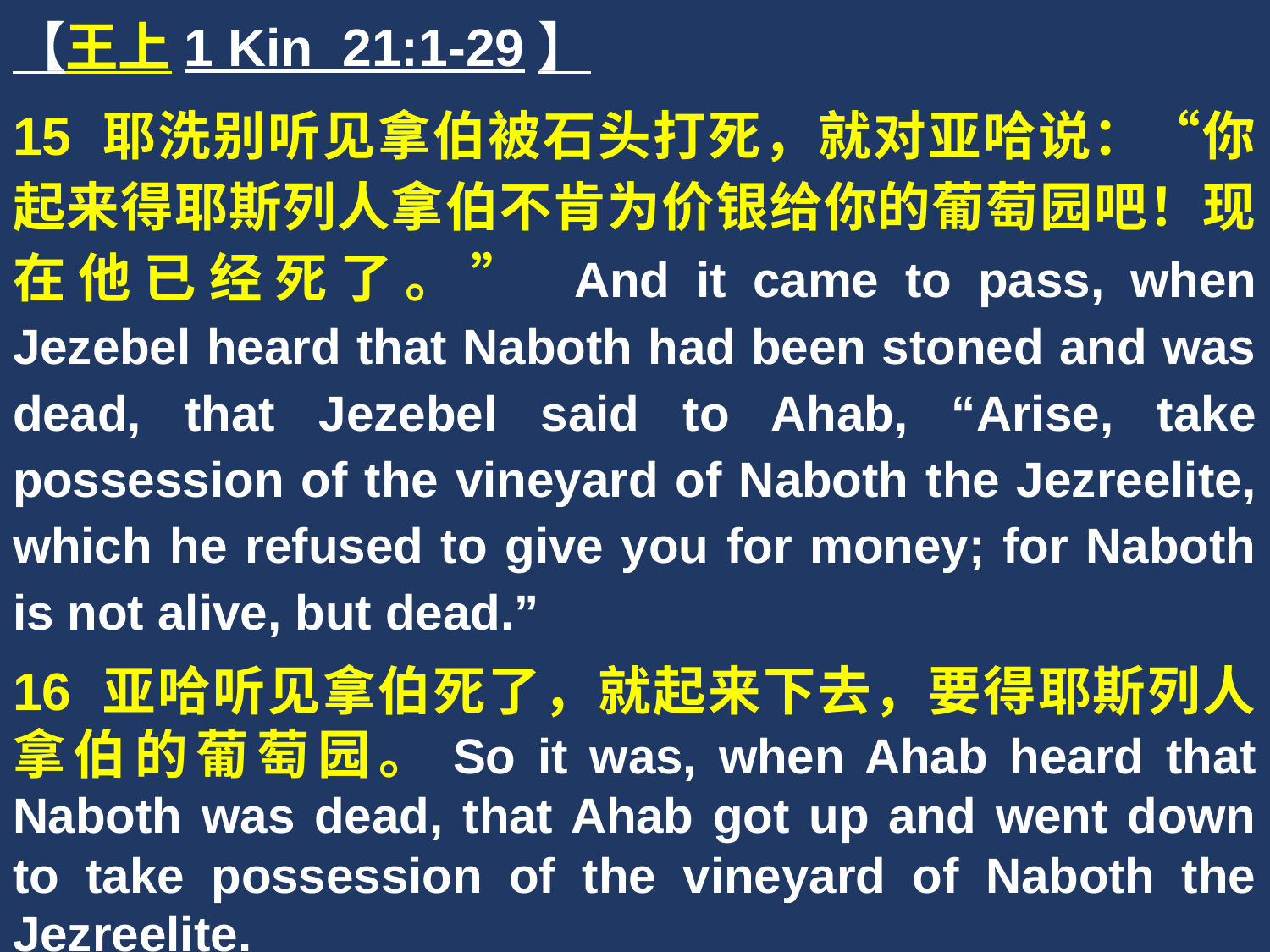

【王上1 Kin  21:1-29】
15 耶洗别听见拿伯被石头打死，就对亚哈说：“你起来得耶斯列人拿伯不肯为价银给你的葡萄园吧！现在他已经死了。” And it came to pass, when Jezebel heard that Naboth had been stoned and was dead, that Jezebel said to Ahab, “Arise, take possession of the vineyard of Naboth the Jezreelite, which he refused to give you for money; for Naboth is not alive, but dead.”
16 亚哈听见拿伯死了，就起来下去，要得耶斯列人拿伯的葡萄园。So it was, when Ahab heard that Naboth was dead, that Ahab got up and went down to take possession of the vineyard of Naboth the Jezreelite.